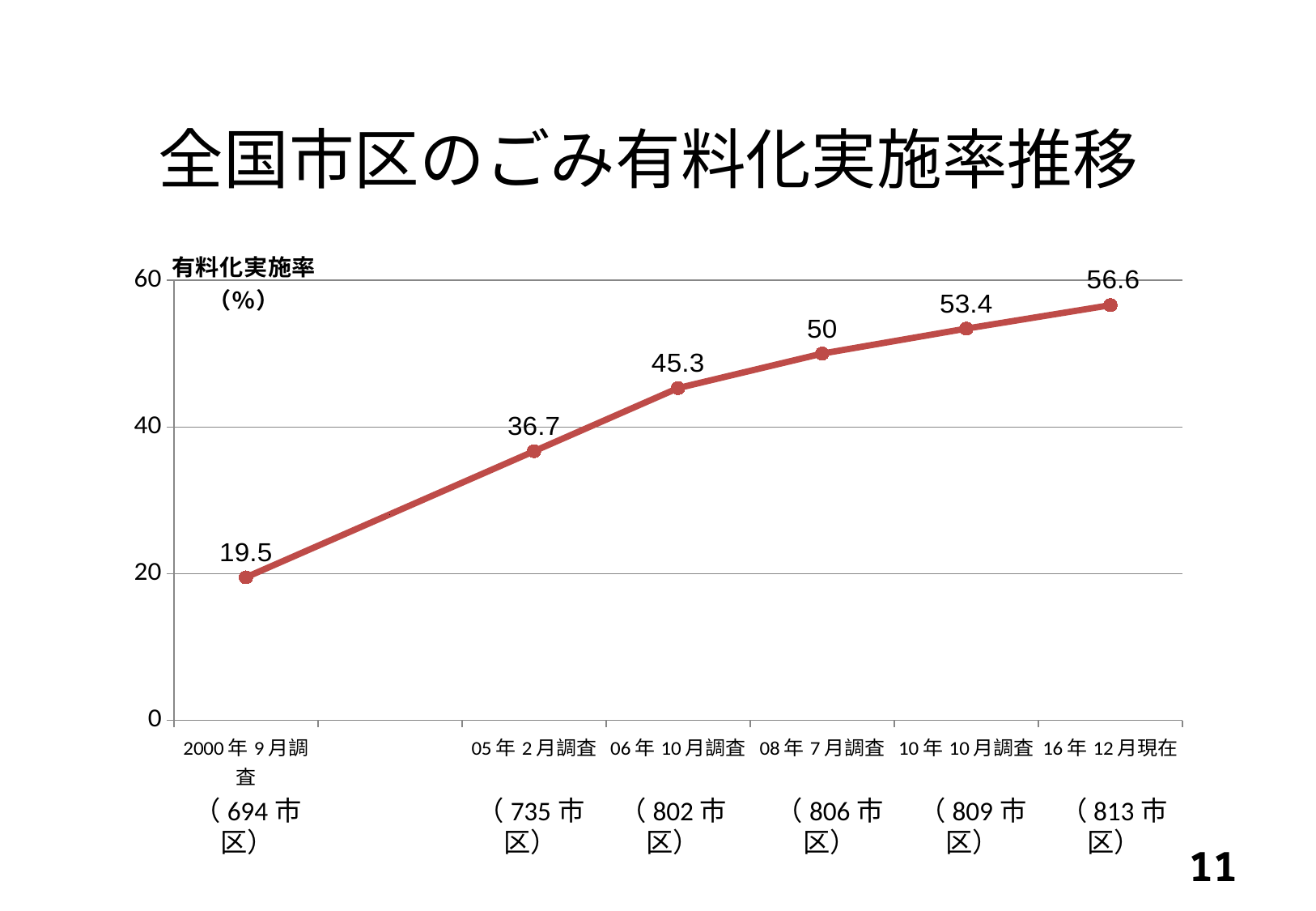

全国市区のごみ有料化実施率推移

### Chart

| Category |  |
|---|---|
| 2000年9月調査 | 19.5 |
|   | 28.1 |
| 05年2月調査 | 36.7 |
| 06年10月調査 | 45.3 |
| 08年7月調査 | 50.0 |
| 10年10月調査 | 53.4 |
| 16年12月現在 | 56.6 |
（694市区）
（735市区）
（802市区）
（806市区）
（809市区）
（813市区）
11